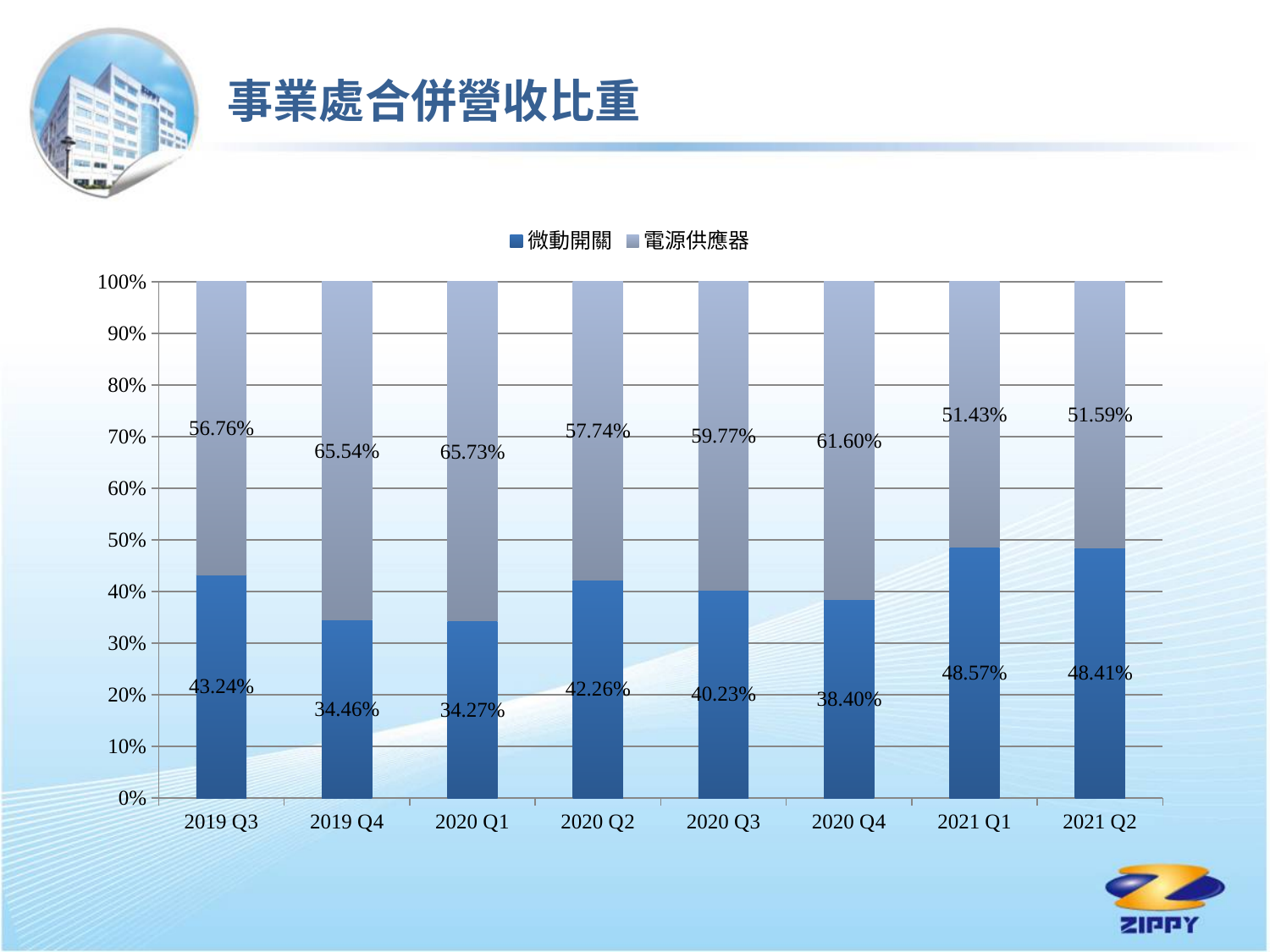

事業處合併營收比重

### Chart

| Category | 微動開關 | 電源供應器 |
|---|---|---|
| 2019 Q3 | 0.4324440919021974 | 0.5675559080978025 |
| 2019 Q4 | 0.3446261260134469 | 0.6553738739865532 |
| 2020 Q1 | 0.3427456273998184 | 0.6572543726001819 |
| 2020 Q2 | 0.4226435301149949 | 0.577356469885005 |
| 2020 Q3 | 0.4022825337128694 | 0.5977174662871306 |
| 2020 Q4 | 0.3839539870749554 | 0.6160460129250448 |
| 2021 Q1 | 0.48573271138779034 | 0.5142672886122095 |
| 2021 Q2 | 0.4841140055331854 | 0.5158859944668146 |